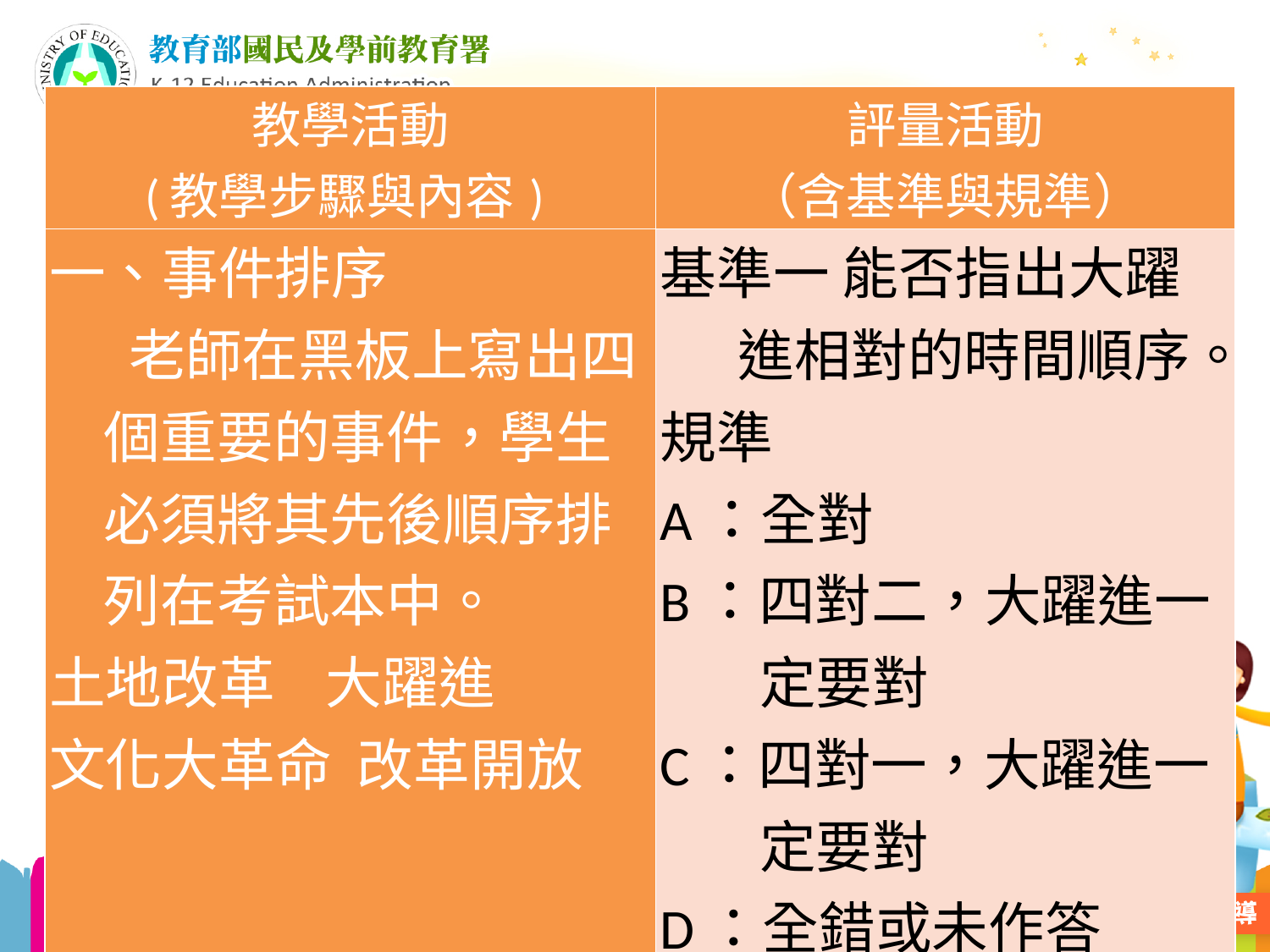

| 教學活動 (教學步驟與內容) | 評量活動 （含基準與規準） |
| --- | --- |
| 一、事件排序 老師在黑板上寫出四個重要的事件，學生必須將其先後順序排列在考試本中。 土地改革 大躍進 文化大革命 改革開放 | 基準一 能否指出大躍進相對的時間順序。 規準 A：全對 B：四對二，大躍進一 定要對 C：四對一，大躍進一定要對 D：全錯或未作答 |